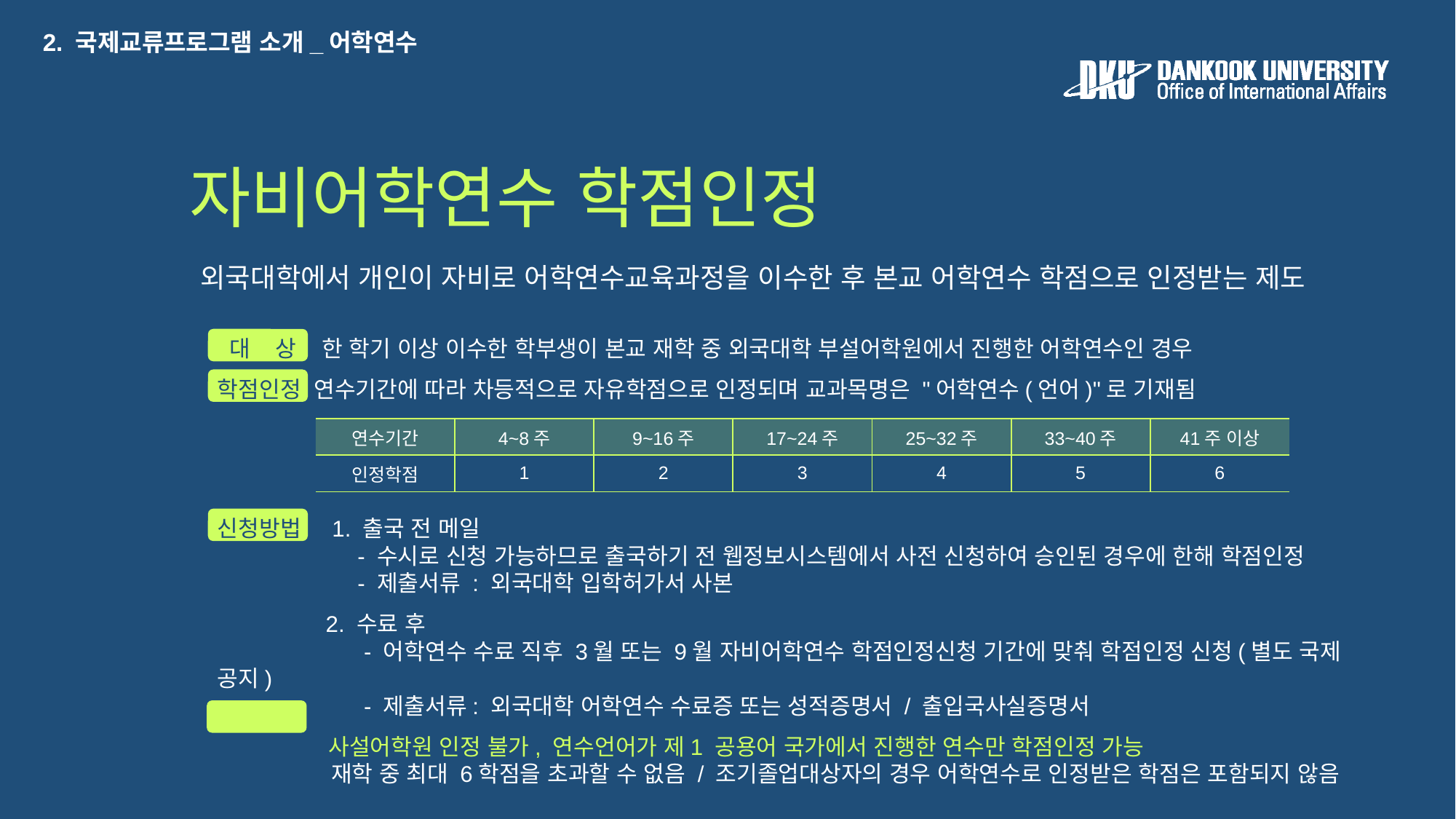

2. 국제교류프로그램 소개_어학연수
# 자비어학연수 학점인정

 대    상    한 학기 이상 이수한 학부생이 본교 재학 중 외국대학 부설어학원에서 진행한 어학연수인 경우
학점인정  연수기간에 따라 차등적으로 자유학점으로 인정되며 교과목명은 "어학연수(언어)"로 기재됨

신청방법    1. 출국 전 메일
                      - 수시로 신청 가능하므로 출국하기 전 웹정보시스템에서 사전 신청하여 승인된 경우에 한해 학점인정
                      - 제출서류 : 외국대학 입학허가서 사본
                 2. 수료 후
                       - 어학연수 수료 직후 3월 또는 9월 자비어학연수 학점인정신청 기간에 맞춰 학점인정 신청(별도 국제 공지)
                       - 제출서류: 외국대학 어학연수 수료증 또는 성적증명서 / 출입국사실증명서  고
 비    고     사설어학원 인정 불가, 연수언어가 제1 공용어 국가에서 진행한 연수만 학점인정 가능
                 재학 중 최대 6학점을 초과할 수 없음 / 조기졸업대상자의 경우 어학연수로 인정받은 학점은 포함되지 않음
외국대학에서 개인이 자비로 어학연수교육과정을 이수한 후 본교 어학연수 학점으로 인정받는 제도

| 연수기간 | 4~8주 | 9~16주 | 17~24주 | 25~32주 | 33~40주 | 41주 이상 |
| --- | --- | --- | --- | --- | --- | --- |
| 인정학점 | 1 | 2 | 3 | 4 | 5 | 6 |